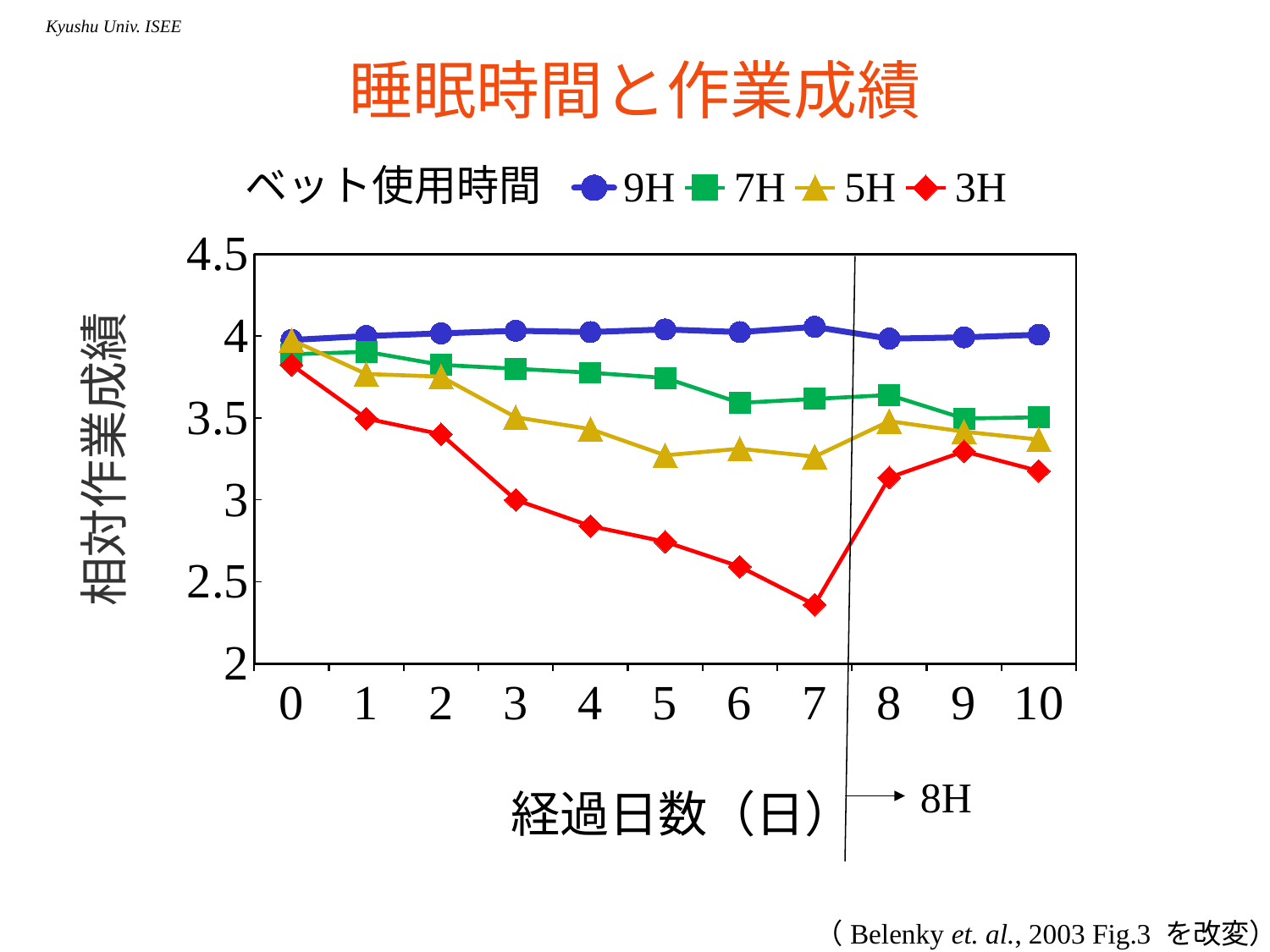

# 睡眠時間と作業成績

### Chart

| Category | 9H | 7H | 5H | 3H |
|---|---|---|---|---|
| 0.0 | 3.976 | 3.888 | 3.976 | 3.824 |
| 1.0 | 4.0 | 3.904 | 3.768 | 3.496 |
| 2.0 | 4.016 | 3.824 | 3.752 | 3.4 |
| 3.0 | 4.032 | 3.8 | 3.504 | 3.0 |
| 4.0 | 4.023999999999996 | 3.776 | 3.431999999999999 | 2.84 |
| 5.0 | 4.04 | 3.744 | 3.272 | 2.744 |
| 6.0 | 4.023999999999996 | 3.592 | 3.311999999999998 | 2.592 |
| 7.0 | 4.055999999999996 | 3.616 | 3.264 | 2.359999999999998 |
| 8.0 | 3.984 | 3.64 | 3.48 | 3.136 |
| 9.0 | 3.992 | 3.496 | 3.415999999999999 | 3.296 |
| 10.0 | 4.007999999999996 | 3.504 | 3.368 | 3.176 |
ベット使用時間
8H
（Belenky et. al., 2003 Fig.3 を改変）